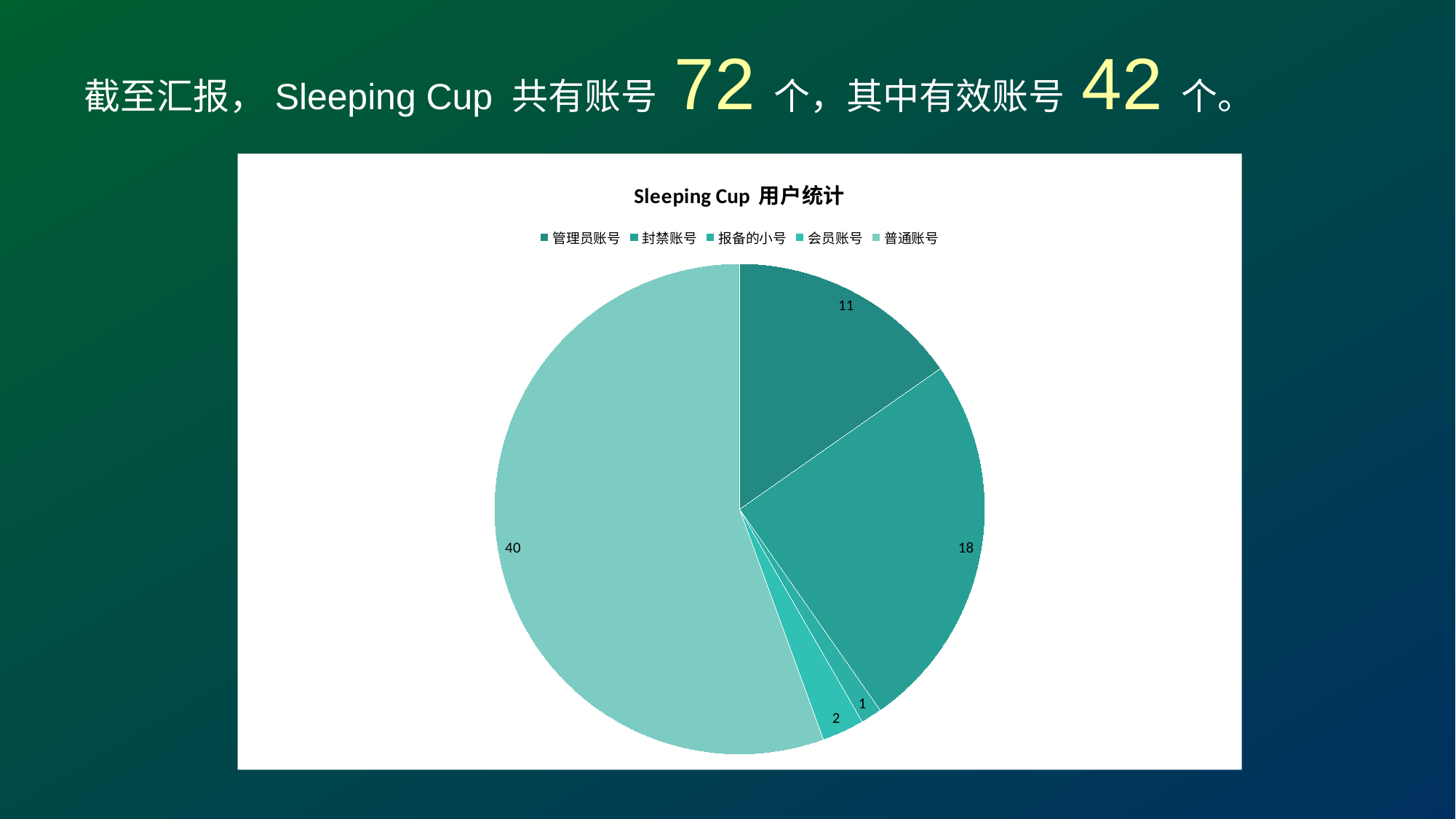

截至汇报，Sleeping Cup 共有账号 72 个，其中有效账号 42 个。

### Chart:

| Category | Sleeping Cup 用户统计 |
|---|---|
| 管理员账号 | 11.0 |
| 封禁账号 | 18.0 |
| 报备的小号 | 1.0 |
| 会员账号 | 2.0 |
| 普通账号 | 40.0 |